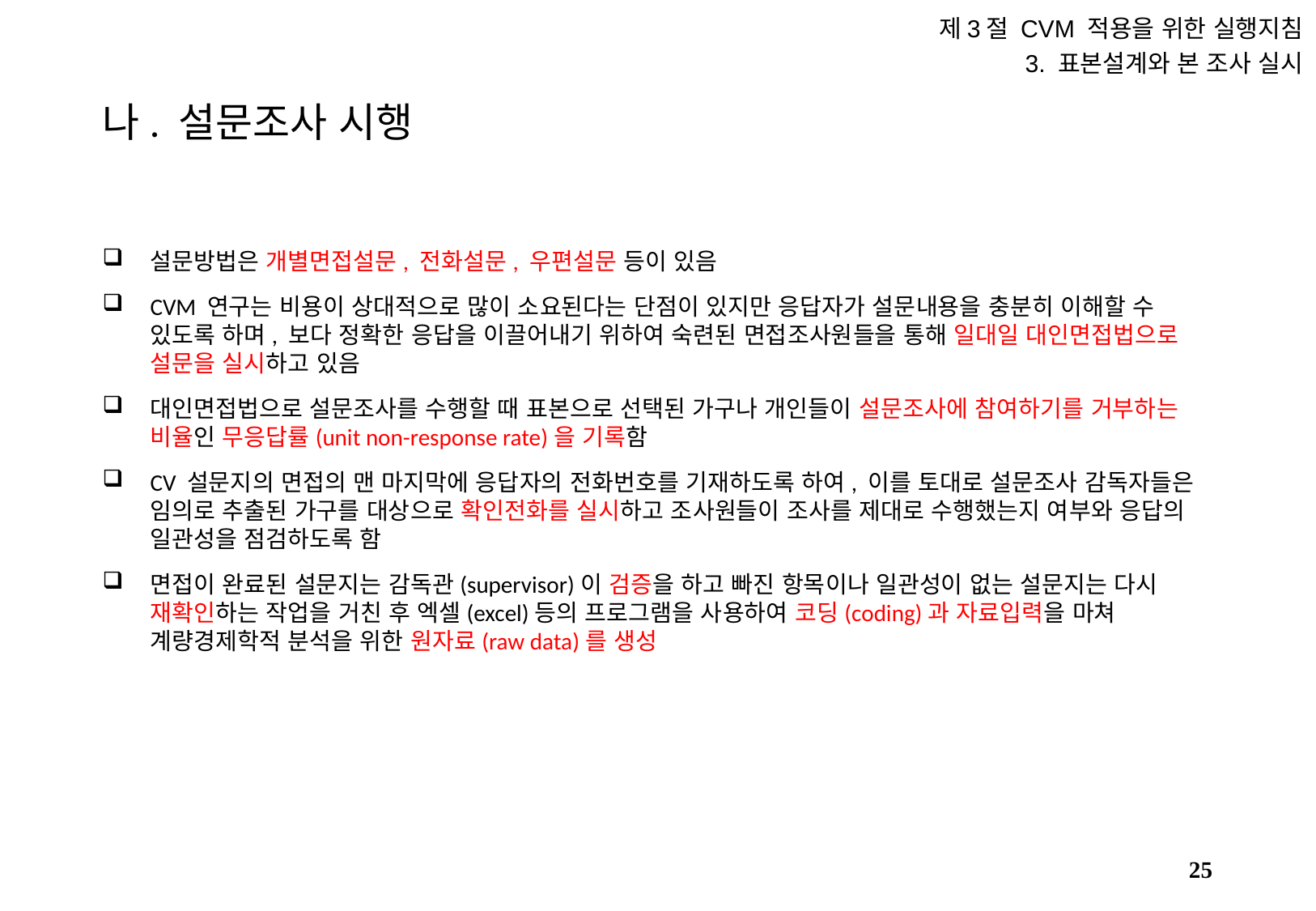

제3절 CVM 적용을 위한 실행지침
3. 표본설계와 본 조사 실시
# 나. 설문조사 시행
설문방법은 개별면접설문, 전화설문, 우편설문 등이 있음
CVM 연구는 비용이 상대적으로 많이 소요된다는 단점이 있지만 응답자가 설문내용을 충분히 이해할 수 있도록 하며, 보다 정확한 응답을 이끌어내기 위하여 숙련된 면접조사원들을 통해 일대일 대인면접법으로 설문을 실시하고 있음
대인면접법으로 설문조사를 수행할 때 표본으로 선택된 가구나 개인들이 설문조사에 참여하기를 거부하는 비율인 무응답률(unit non-response rate)을 기록함
CV 설문지의 면접의 맨 마지막에 응답자의 전화번호를 기재하도록 하여, 이를 토대로 설문조사 감독자들은 임의로 추출된 가구를 대상으로 확인전화를 실시하고 조사원들이 조사를 제대로 수행했는지 여부와 응답의 일관성을 점검하도록 함
면접이 완료된 설문지는 감독관(supervisor)이 검증을 하고 빠진 항목이나 일관성이 없는 설문지는 다시 재확인하는 작업을 거친 후 엑셀(excel)등의 프로그램을 사용하여 코딩(coding)과 자료입력을 마쳐 계량경제학적 분석을 위한 원자료(raw data)를 생성
25